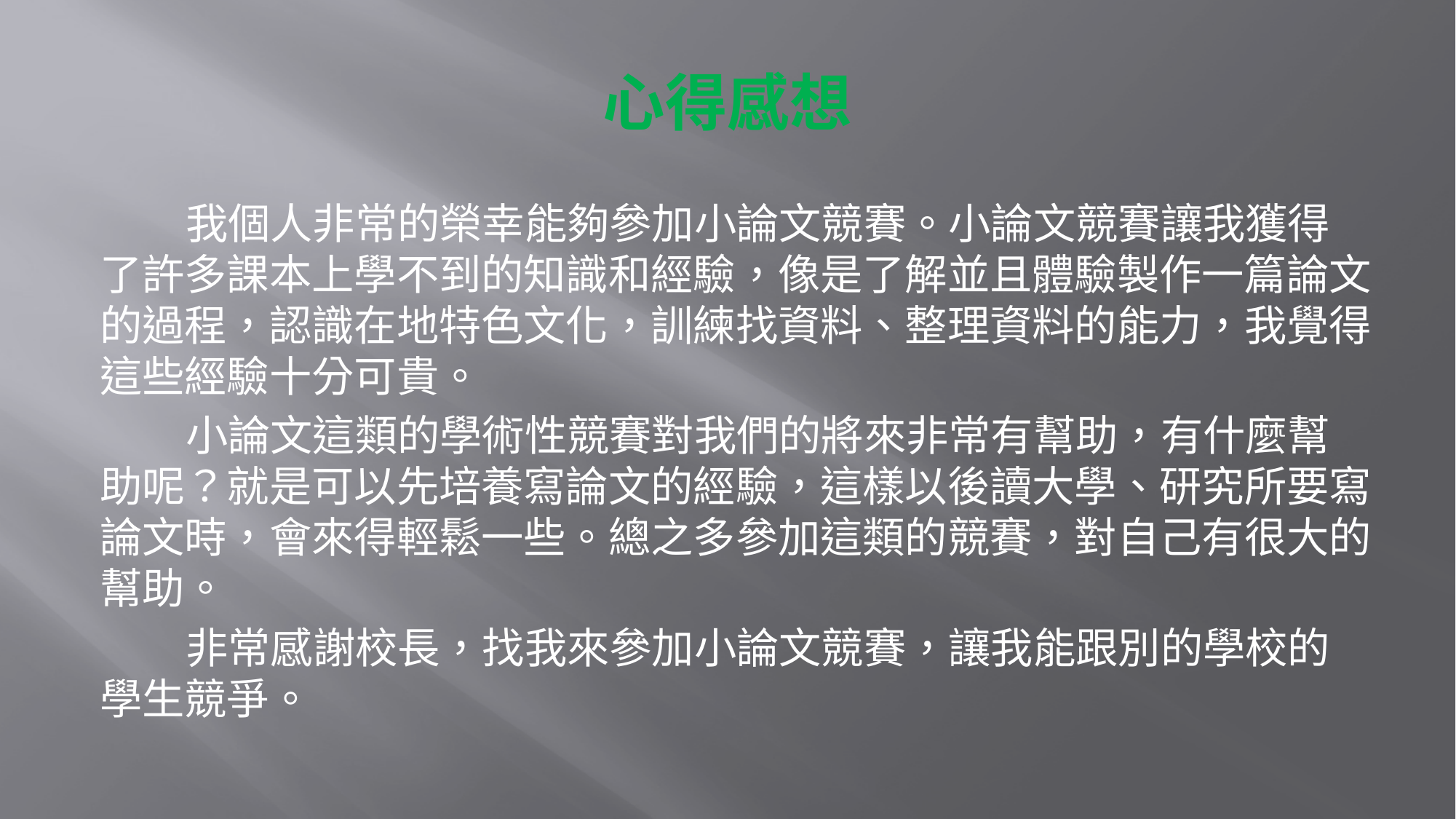

# 心得感想
        我個人非常的榮幸能夠參加小論文競賽。小論文競賽讓我獲得了許多課本上學不到的知識和經驗，像是了解並且體驗製作一篇論文的過程，認識在地特色文化，訓練找資料、整理資料的能力，我覺得這些經驗十分可貴。
        小論文這類的學術性競賽對我們的將來非常有幫助，有什麼幫助呢？就是可以先培養寫論文的經驗，這樣以後讀大學、研究所要寫論文時，會來得輕鬆一些。總之多參加這類的競賽，對自己有很大的幫助。
        非常感謝校長，找我來參加小論文競賽，讓我能跟別的學校的學生競爭。